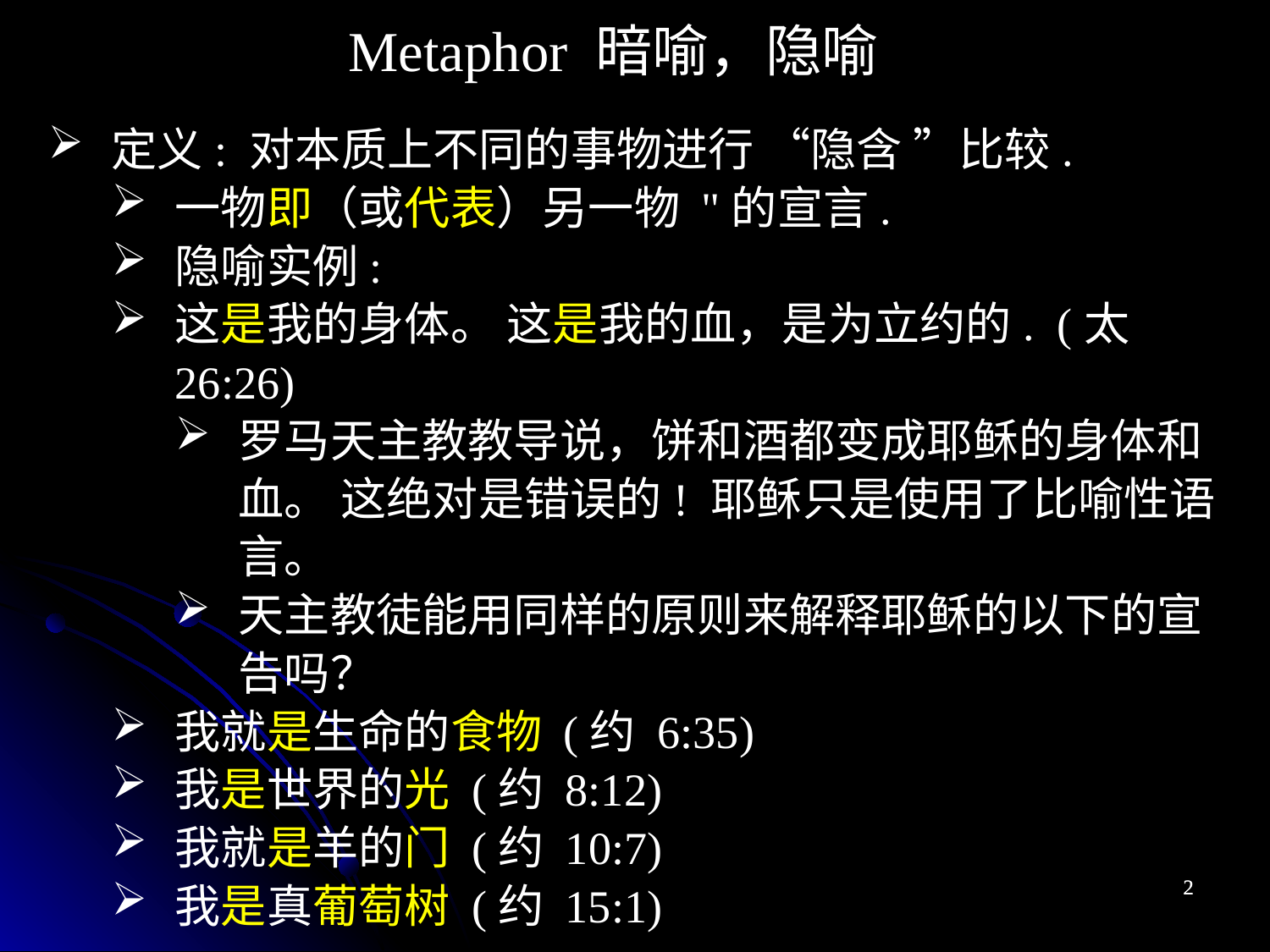

Metaphor 暗喻，隐喻
定义: 对本质上不同的事物进行 “隐含 ”比较.
一物即（或代表）另一物 "的宣言.
隐喻实例:
这是我的身体。 这是我的血，是为立约的.  (太 26:26)
罗马天主教教导说，饼和酒都变成耶稣的身体和血。 这绝对是错误的! 耶稣只是使用了比喻性语言。
天主教徒能用同样的原则来解释耶稣的以下的宣告吗？
我就是生命的食物 (约 6:35)
我是世界的光 (约 8:12)
我就是羊的门 (约 10:7)
我是真葡萄树 (约 15:1)
2
2